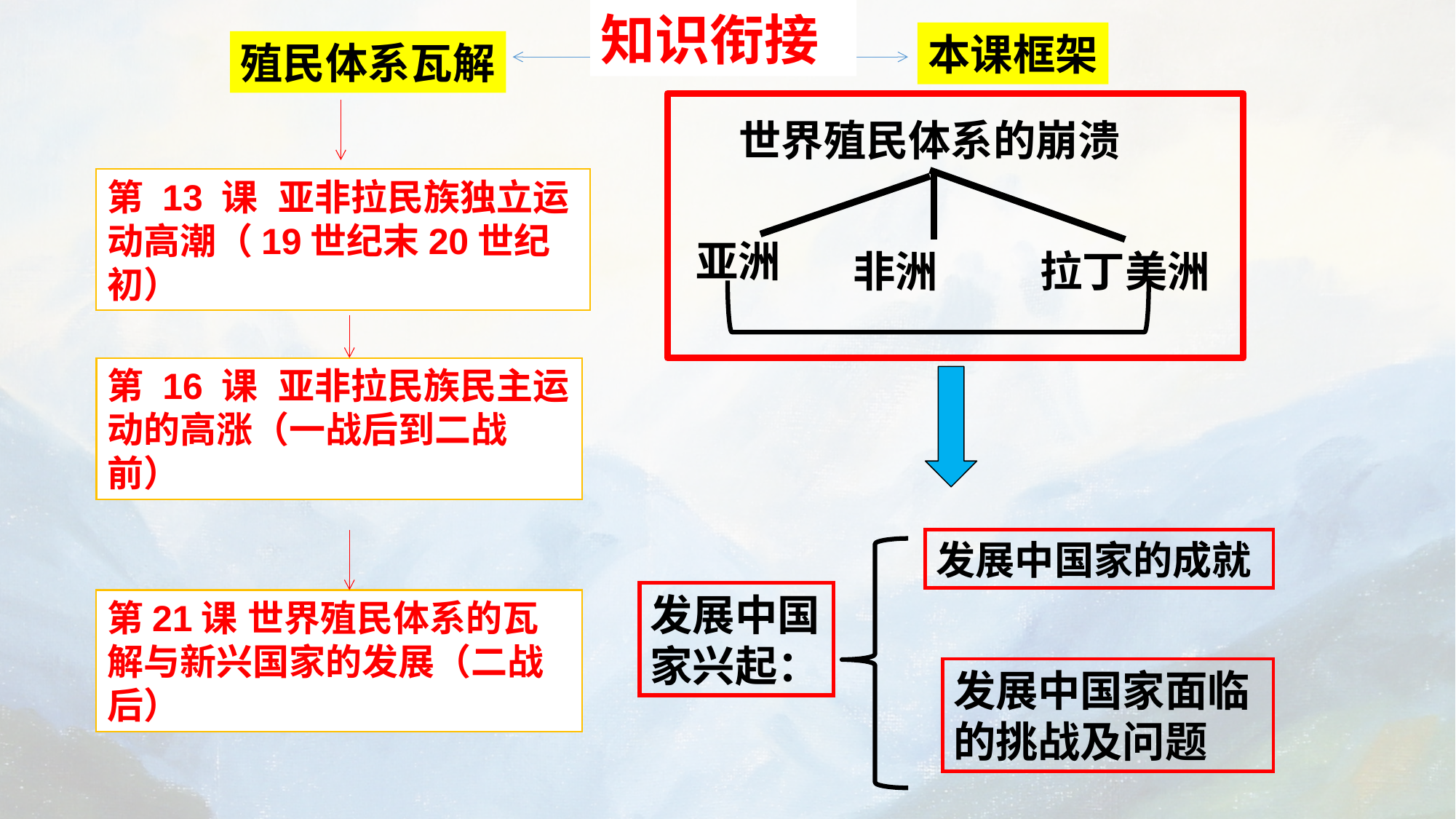

知识衔接
本课框架
殖民体系瓦解

世界殖民体系的崩溃
第 13 课  亚非拉民族独立运动高潮（19世纪末20世纪初）
亚洲
非洲
拉丁美洲
第 16 课  亚非拉民族民主运动的高涨（一战后到二战前）

发展中国家的成就

发展中国
家兴起：
第21课 世界殖民体系的瓦解与新兴国家的发展（二战后）
发展中国家面临的挑战及问题